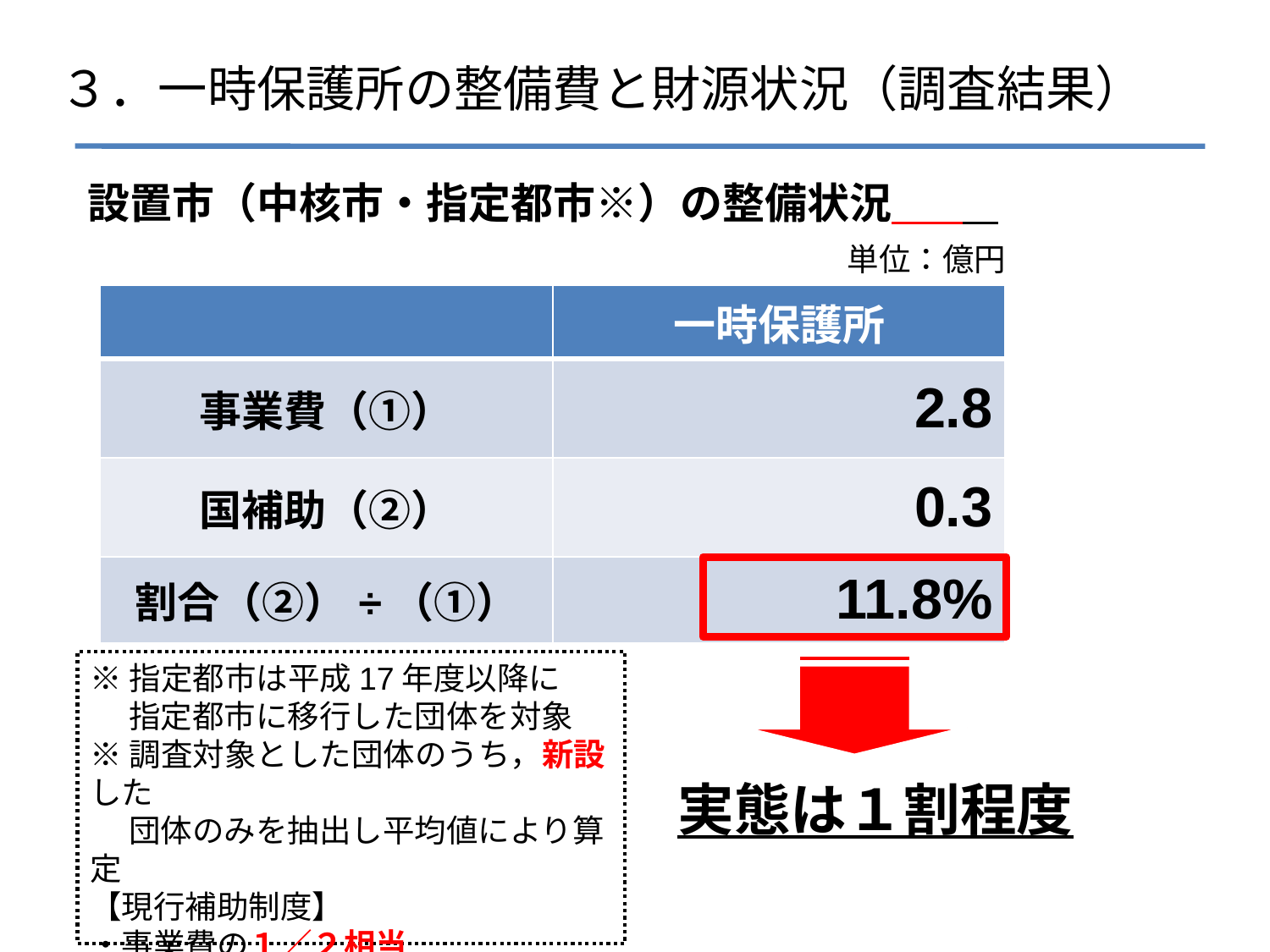

３．一時保護所の整備費と財源状況（調査結果）

設置市（中核市・指定都市※）の整備状況

単位：億円
|  | 一時保護所 |
| --- | --- |
| 事業費（①） | 2.8 |
| 国補助（②） | 0.3 |
| 割合（②）÷（①） | 11.8% |

※指定都市は平成17年度以降に
　 指定都市に移行した団体を対象
※調査対象とした団体のうち，新設した
　 団体のみを抽出し平均値により算定
【現行補助制度】
・事業費の１／２相当
（H28補正では２／3相当に引上げ）

実態は１割程度